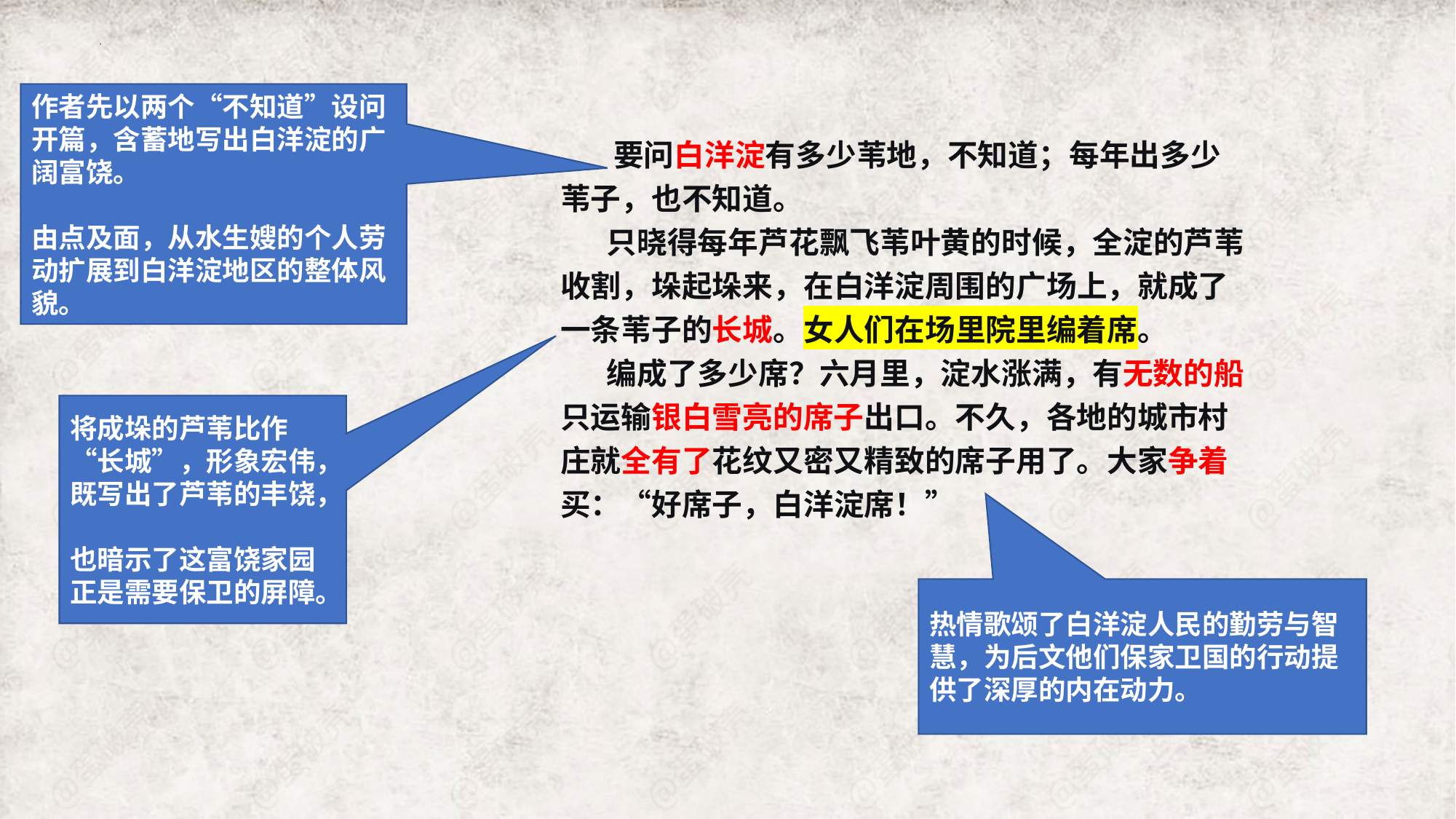

作者先以两个“不知道”设问开篇，含蓄地写出白洋淀的广阔富饶。

由点及面，从水生嫂的个人劳动扩展到白洋淀地区的整体风貌。
  要问白洋淀有多少苇地，不知道；每年出多少苇子，也不知道。
 只晓得每年芦花飘飞苇叶黄的时候，全淀的芦苇收割，垛起垛来，在白洋淀周围的广场上，就成了一条苇子的长城。女人们在场里院里编着席。
 编成了多少席？六月里，淀水涨满，有无数的船只运输银白雪亮的席子出口。不久，各地的城市村庄就全有了花纹又密又精致的席子用了。大家争着买：“好席子，白洋淀席！”
将成垛的芦苇比作“长城”，形象宏伟，既写出了芦苇的丰饶，

也暗示了这富饶家园正是需要保卫的屏障。
热情歌颂了白洋淀人民的勤劳与智慧，为后文他们保家卫国的行动提供了深厚的内在动力。